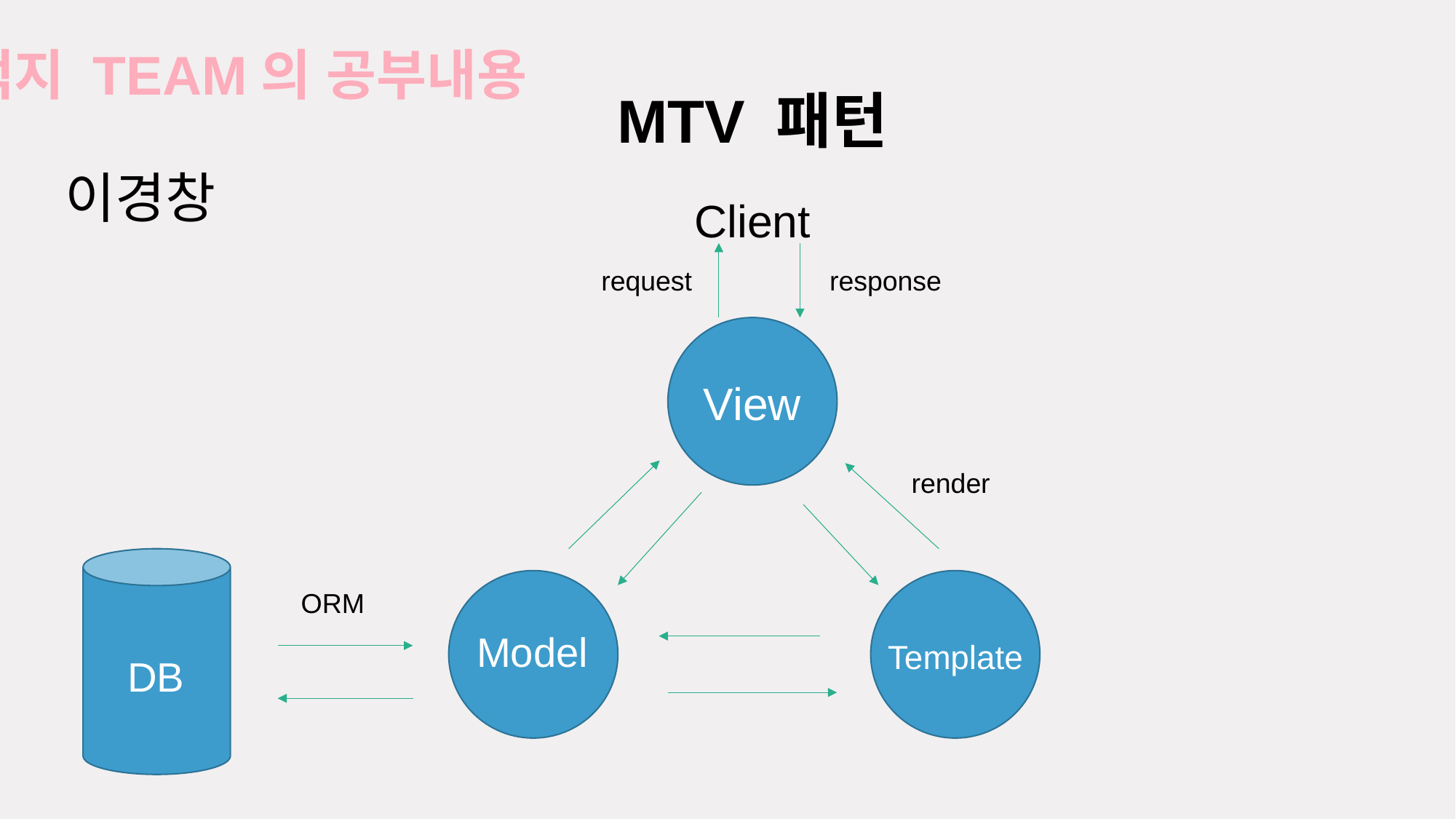

적지 TEAM의 공부내용
MTV 패턴
이경창
Client
request
response

View
render

ORM
Model
Template
DB